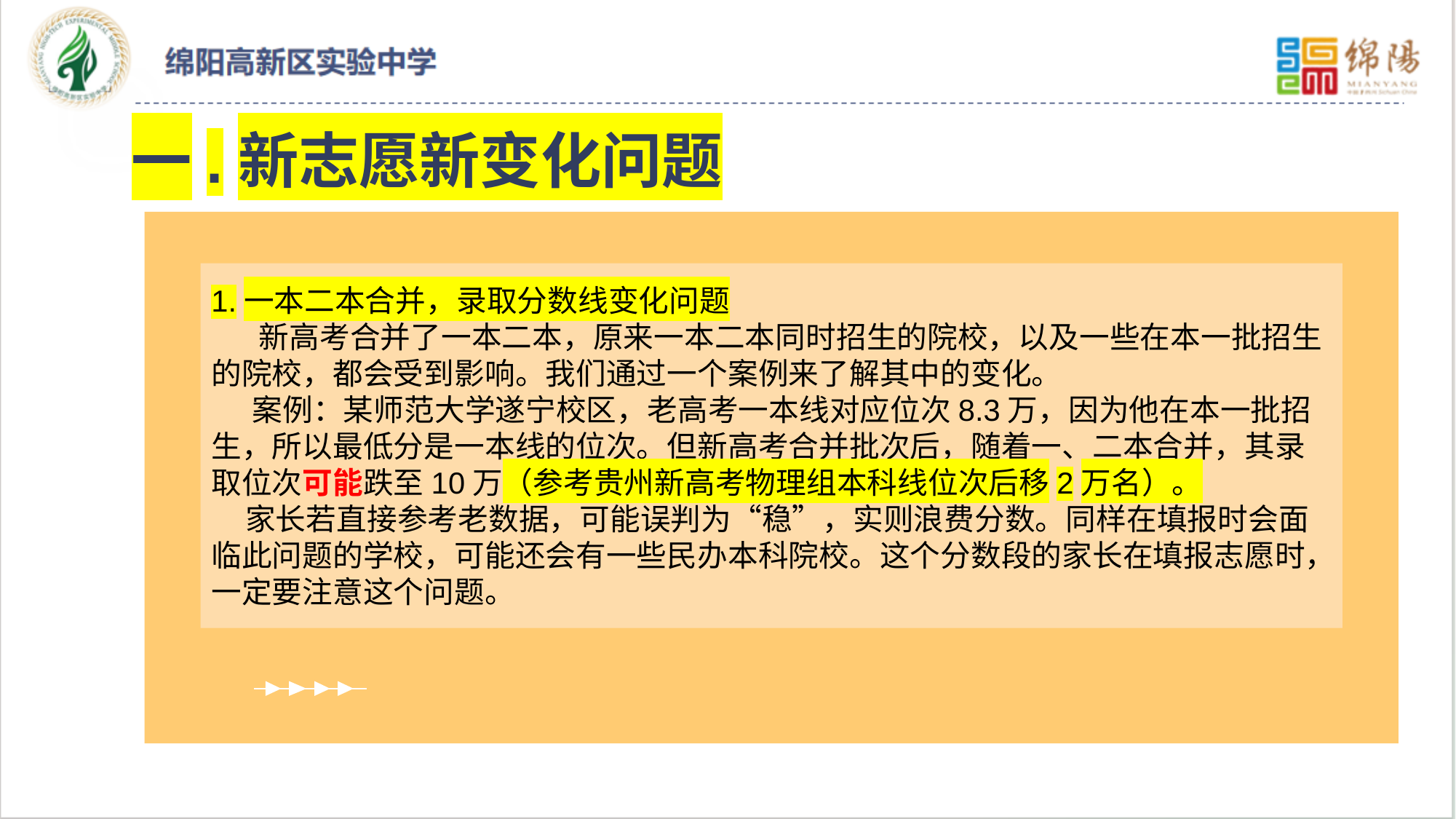

一.新志愿新变化问题

1.一本二本合并，录取分数线变化问题
      新高考合并了一本二本，原来一本二本同时招生的院校，以及一些在本一批招生的院校，都会受到影响。我们通过一个案例来了解其中的变化。
     案例：某师范大学遂宁校区，老高考一本线对应位次8.3万，因为他在本一批招生，所以最低分是一本线的位次。但新高考合并批次后，随着一、二本合并，其录取位次可能跌至10万（参考贵州新高考物理组本科线位次后移2万名）。
    家长若直接参考老数据，可能误判为“稳”，实则浪费分数。同样在填报时会面临此问题的学校，可能还会有一些民办本科院校。这个分数段的家长在填报志愿时，一定要注意这个问题。